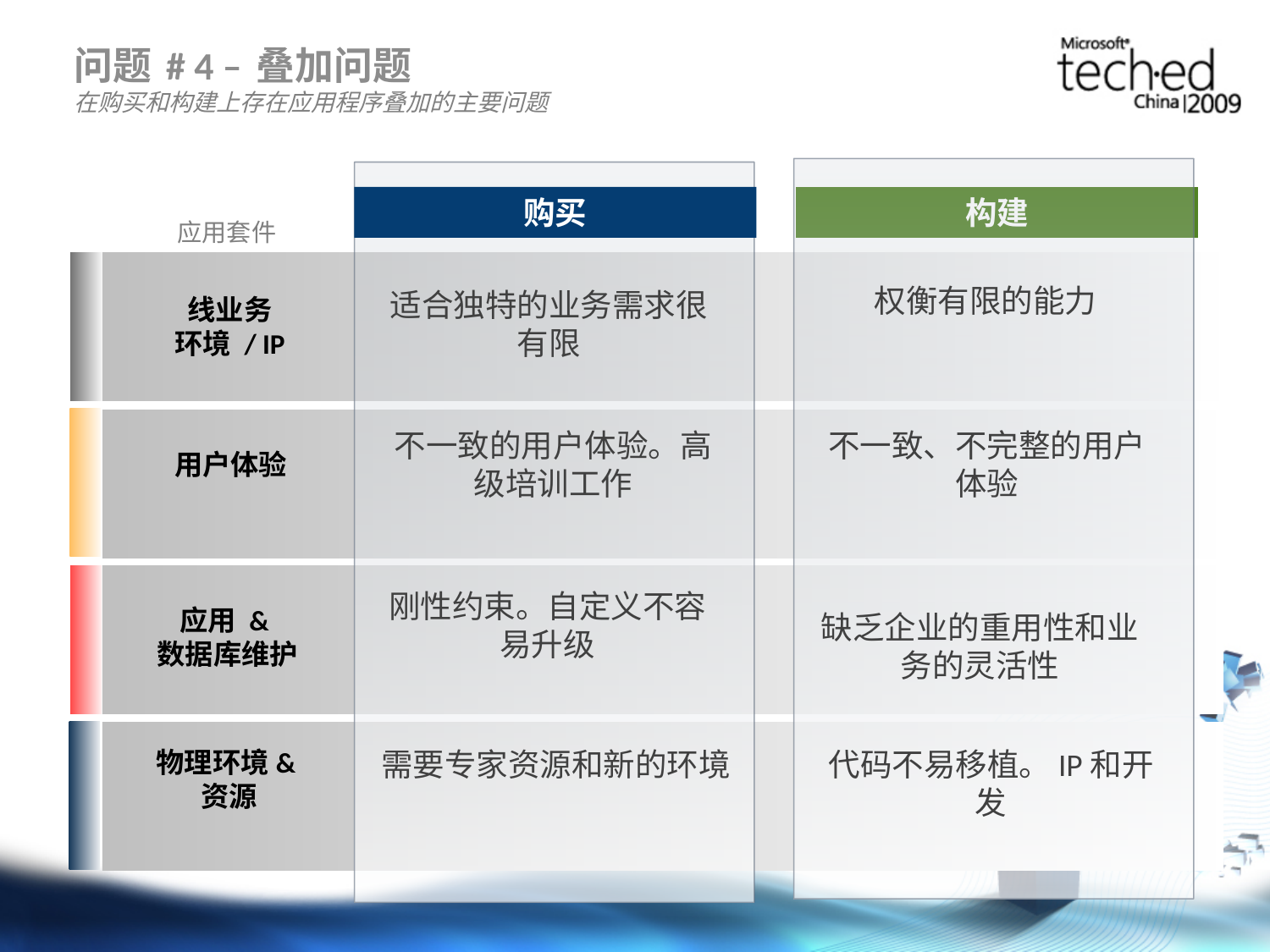

# 问题 # 4 – 叠加问题 在购买和构建上存在应用程序叠加的主要问题
购买
构建
应用套件

权衡有限的能力
适合独特的业务需求很有限
线业务
环境 / IP

不一致的用户体验。高级培训工作
不一致、不完整的用户体验
用户体验

刚性约束。自定义不容易升级
应用 &
数据库维护
缺乏企业的重用性和业务的灵活性

物理环境&
资源
需要专家资源和新的环境
代码不易移植。IP和开发